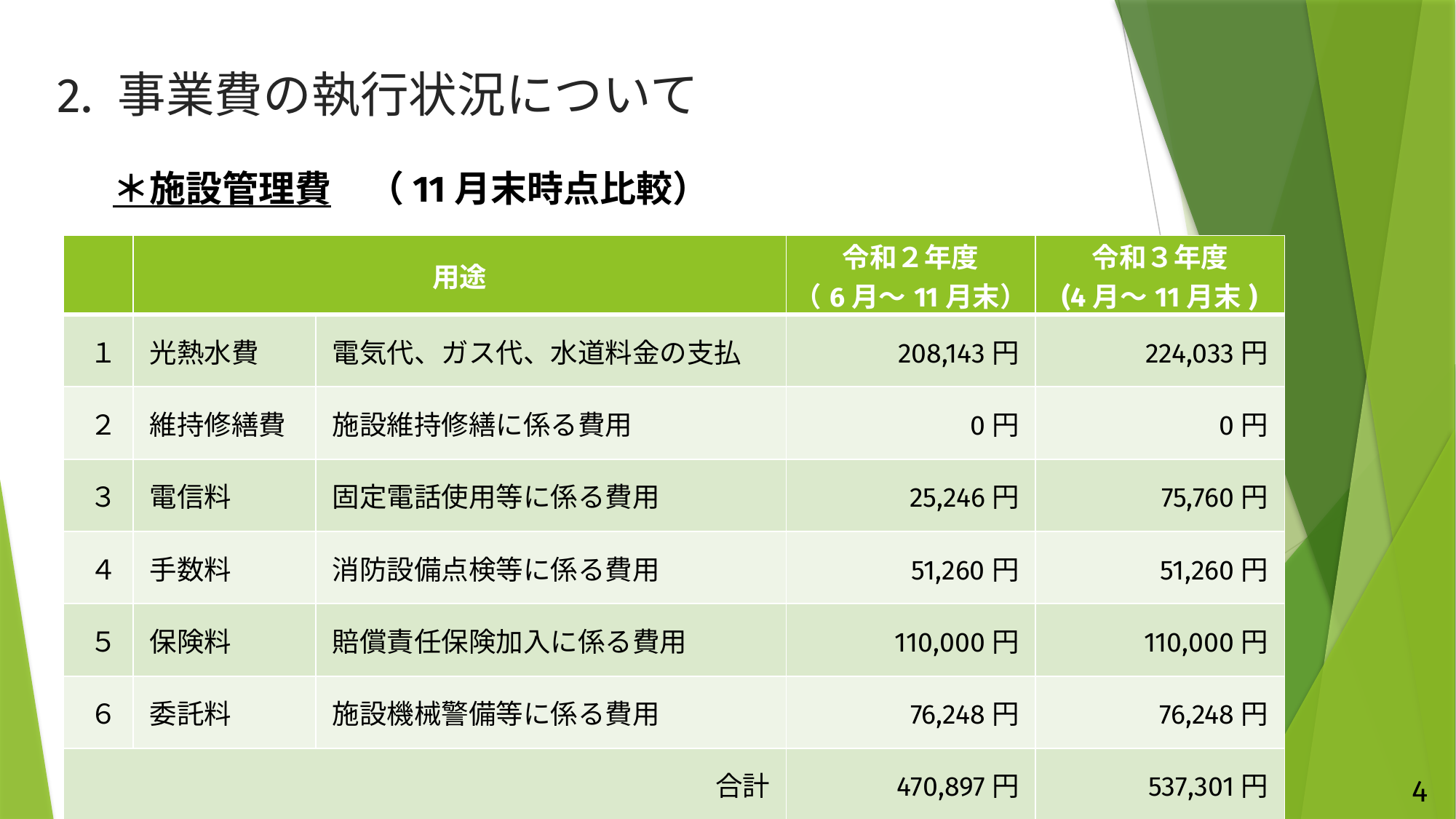

2. 事業費の執行状況について
＊施設管理費　（11月末時点比較）

|  | 用途 |  | 令和２年度 （6月～11月末） | 令和３年度 (4月～11月末) |
| --- | --- | --- | --- | --- |
| １ | 光熱水費 | 電気代、ガス代、水道料金の支払 | 208,143円 | 224,033円 |
| ２ | 維持修繕費 | 施設維持修繕に係る費用 | 0円 | 0円 |
| ３ | 電信料 | 固定電話使用等に係る費用 | 25,246円 | 75,760円 |
| ４ | 手数料 | 消防設備点検等に係る費用 | 51,260円 | 51,260円 |
| ５ | 保険料 | 賠償責任保険加入に係る費用 | 110,000円 | 110,000円 |
| ６ | 委託料 | 施設機械警備等に係る費用 | 76,248円 | 76,248円 |
| 合計 |  |  | 470,897円 | 537,301円 |
4